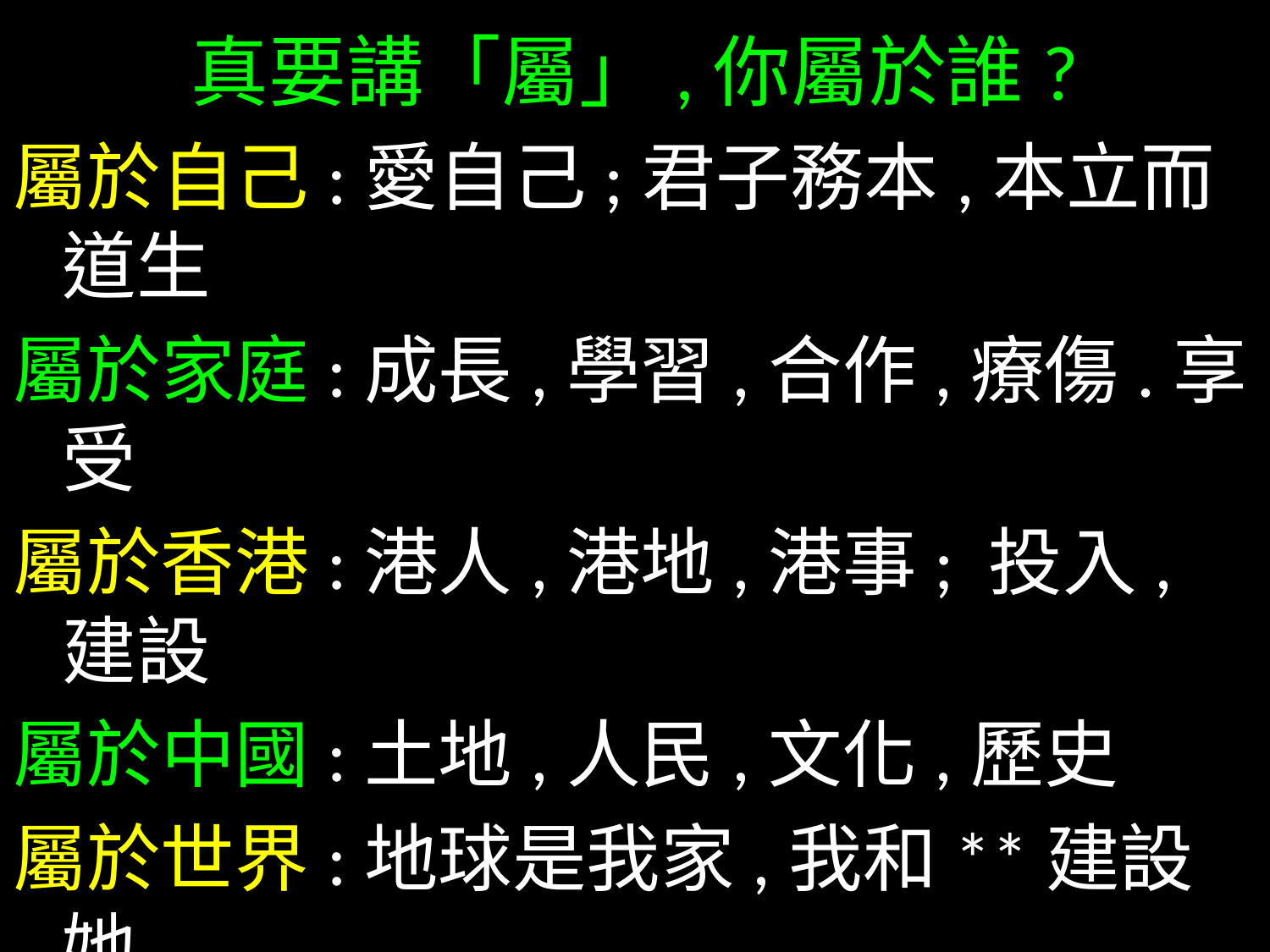

真要講「屬」,你屬於誰?
屬於自己:愛自己;君子務本,本立而道生
屬於家庭:成長,學習,合作,療傷.享受
屬於香港:港人,港地,港事; 投入,建設
屬於中國:土地,人民,文化,歷史
屬於世界:地球是我家,我和**建設她
屬於基督:追求奇蹟?個人救贖? 或
     遵守他所吩咐的一切(山中聖訓)